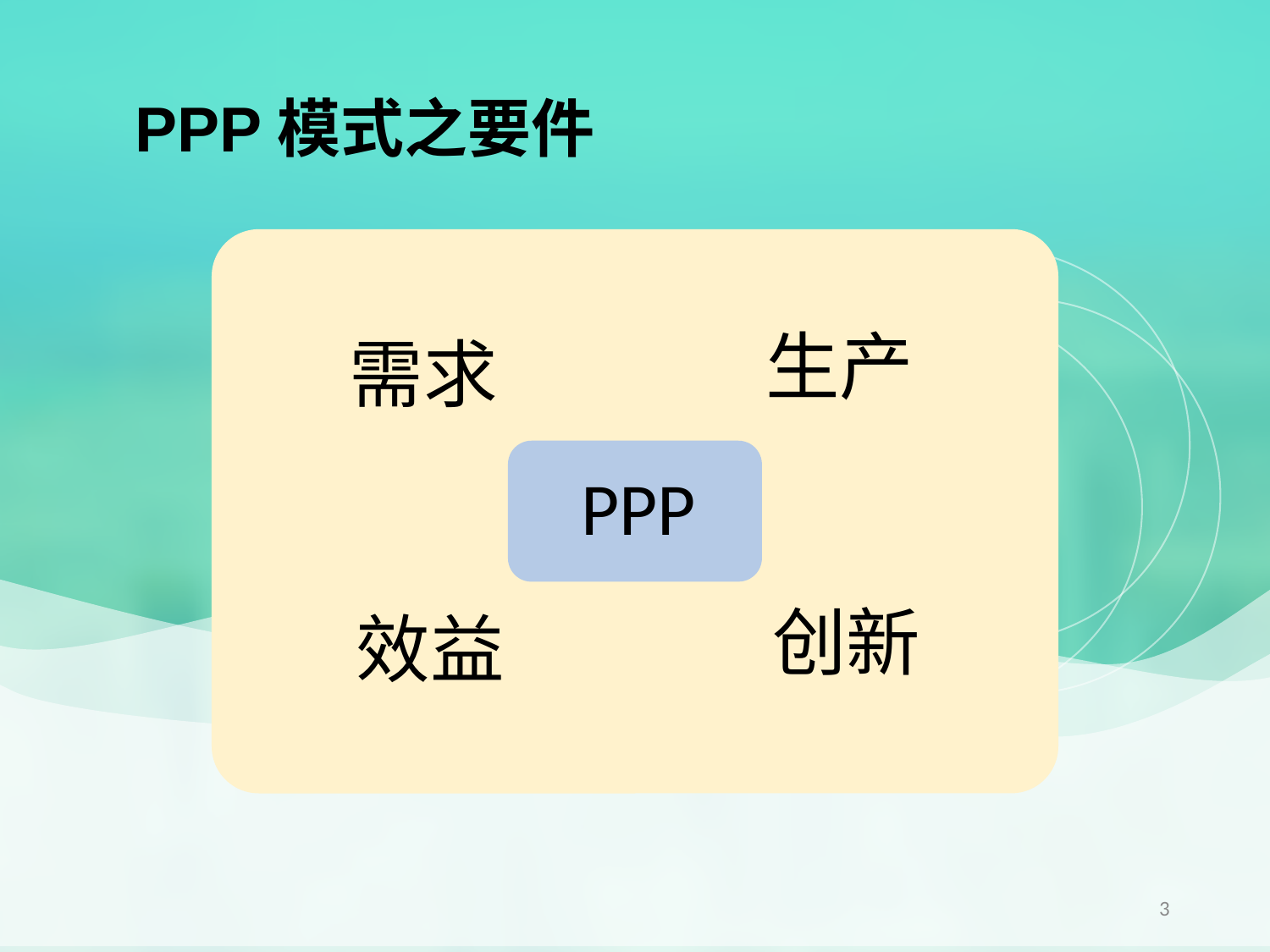

PPP模式之要件
需求
生产
效益
创新
PPP

3